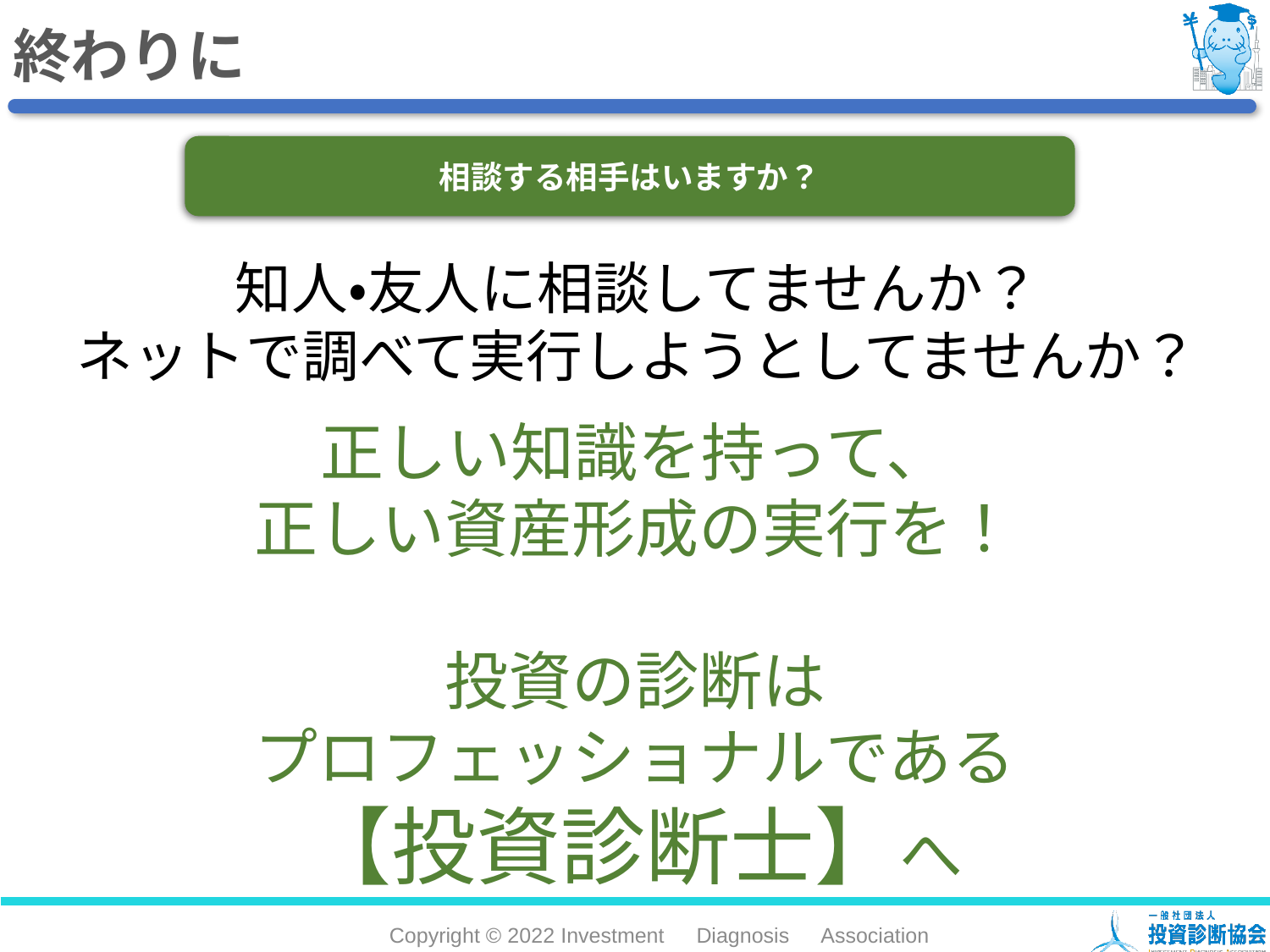

終わりに
相談する相手はいますか？
知人・友人に相談してませんか？
ネットで調べて実行しようとしてませんか？
正しい知識を持って、
正しい資産形成の実行を！

投資の診断は
プロフェッショナルである
【投資診断士】へ